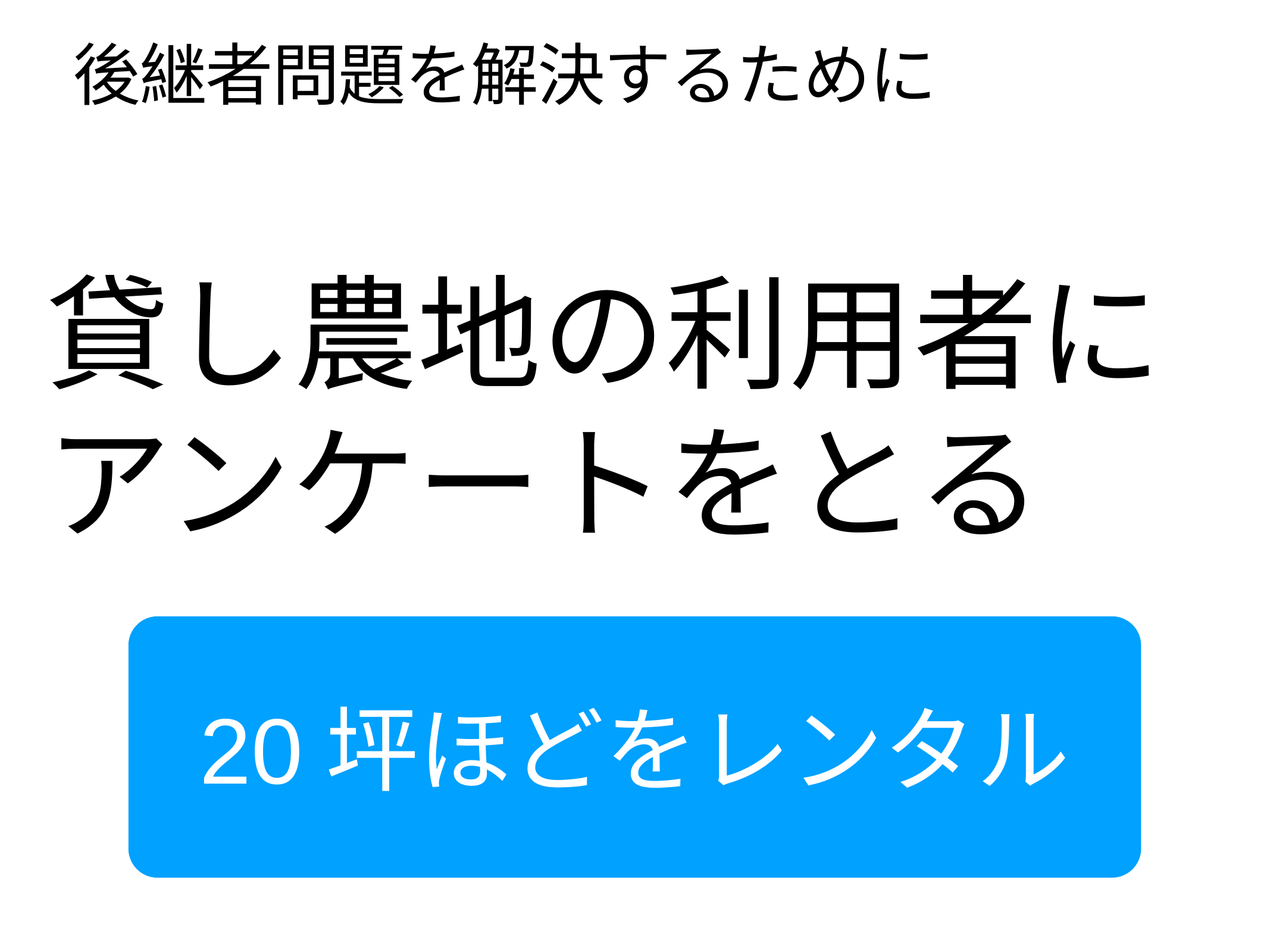

# 後継者問題を解決するために
貸し農地の利用者に
アンケートをとる

20坪ほどをレンタル